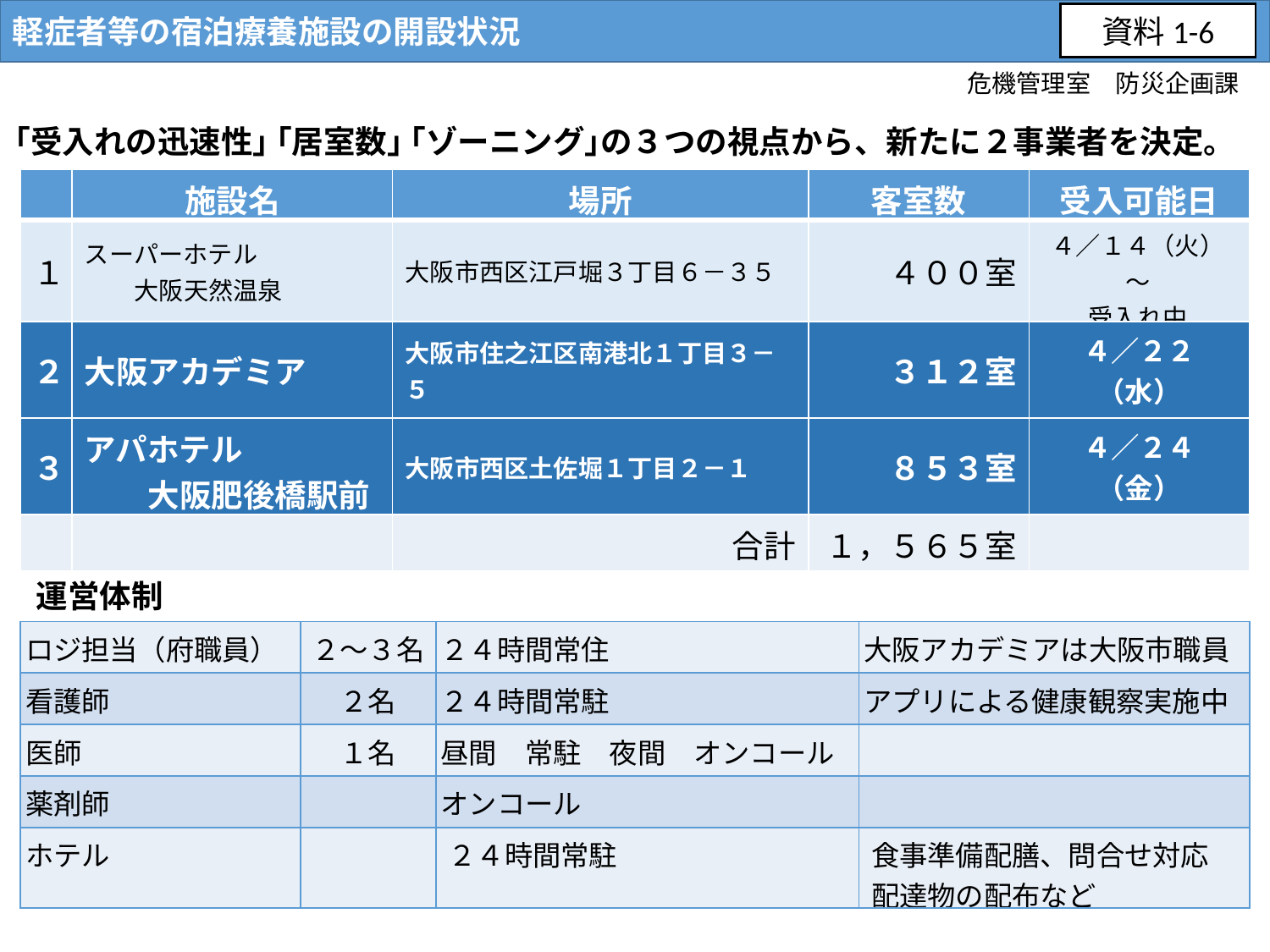

軽症者等の宿泊療養施設の開設状況
資料1-6
危機管理室　防災企画課
｢受入れの迅速性｣ ｢居室数｣ ｢ゾーニング｣の３つの視点から、新たに２事業者を決定。
|  | 施設名 | 場所 | 客室数 | 受入可能日 |
| --- | --- | --- | --- | --- |
| １ | スーパーホテル 　　大阪天然温泉 | 大阪市西区江戸堀３丁目６－３５ | ４００室 | ４／１４（火）～ 受入れ中 |
| ２ | 大阪アカデミア | 大阪市住之江区南港北１丁目３－５ | ３１２室 | ４／２２（水） |
| ３ | アパホテル 　　大阪肥後橋駅前 | 大阪市西区土佐堀１丁目２－１ | ８５３室 | ４／２４（金） |
|  |  | 合計 | １，５６５室 |  |
運営体制
| ロジ担当（府職員） | ２～３名 | ２４時間常住 | 大阪アカデミアは大阪市職員 |
| --- | --- | --- | --- |
| 看護師 | ２名 | ２４時間常駐 | アプリによる健康観察実施中 |
| 医師 | １名 | 昼間　常駐　夜間　オンコール |  |
| 薬剤師 |  | オンコール |  |
| ホテル |  | ２４時間常駐 | 食事準備配膳、問合せ対応配達物の配布など |